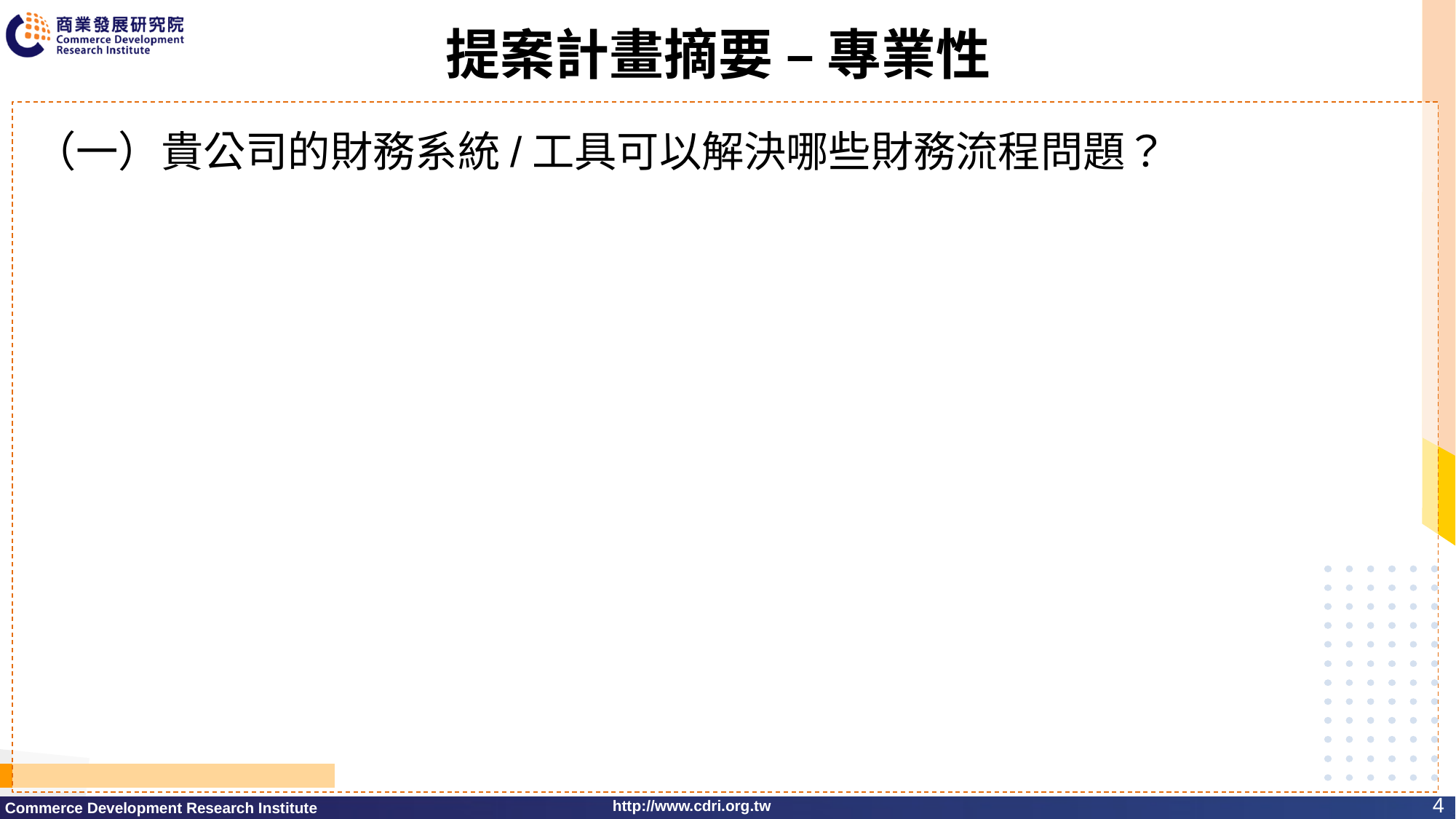

# 提案計畫摘要 – 專業性
（一）貴公司的財務系統/工具可以解決哪些財務流程問題？
4